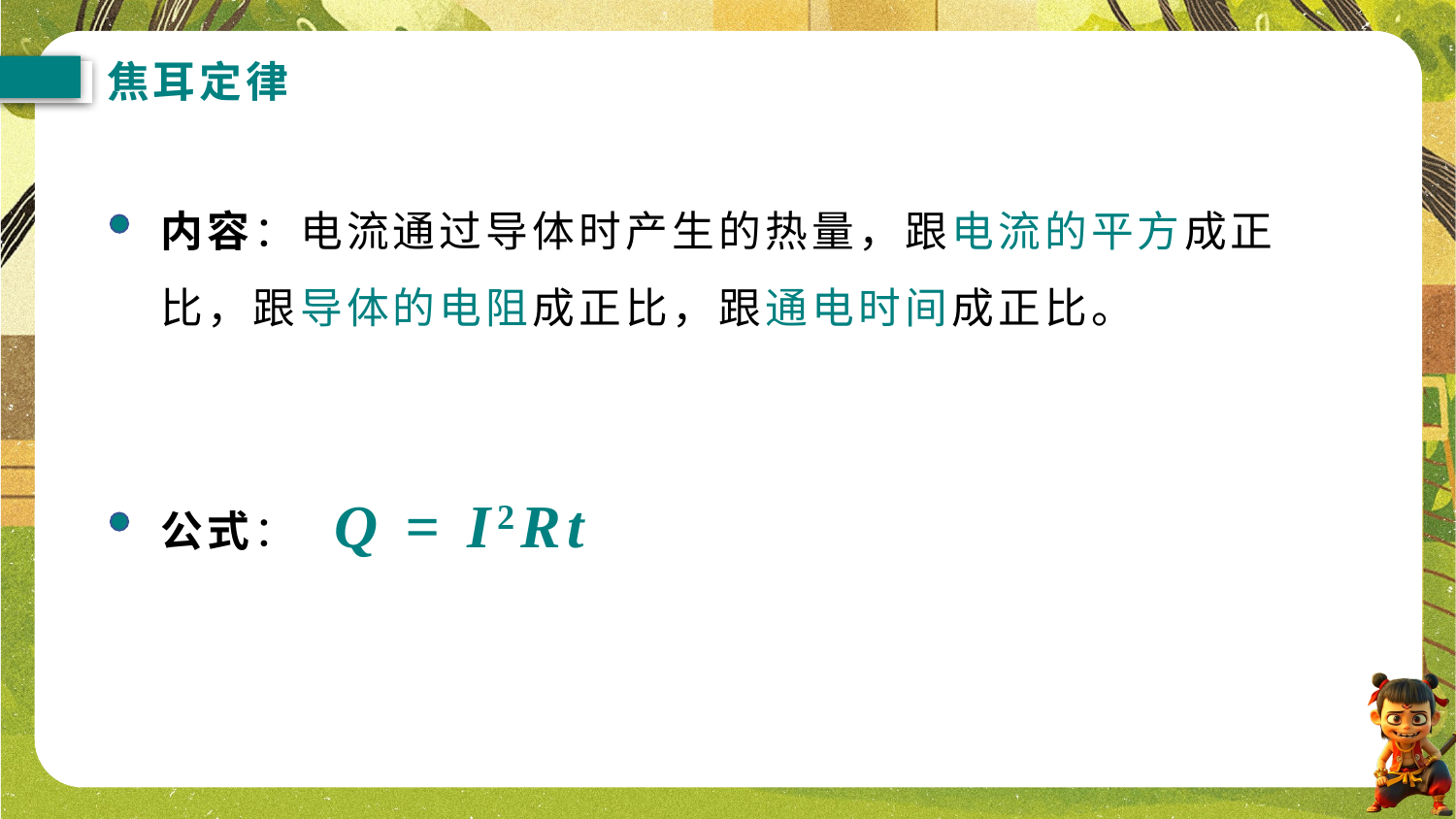

焦耳定律

内容：电流通过导体时产生的热量，跟电流的平方成正比，跟导体的电阻成正比，跟通电时间成正比。

公式：

Q = I2Rt